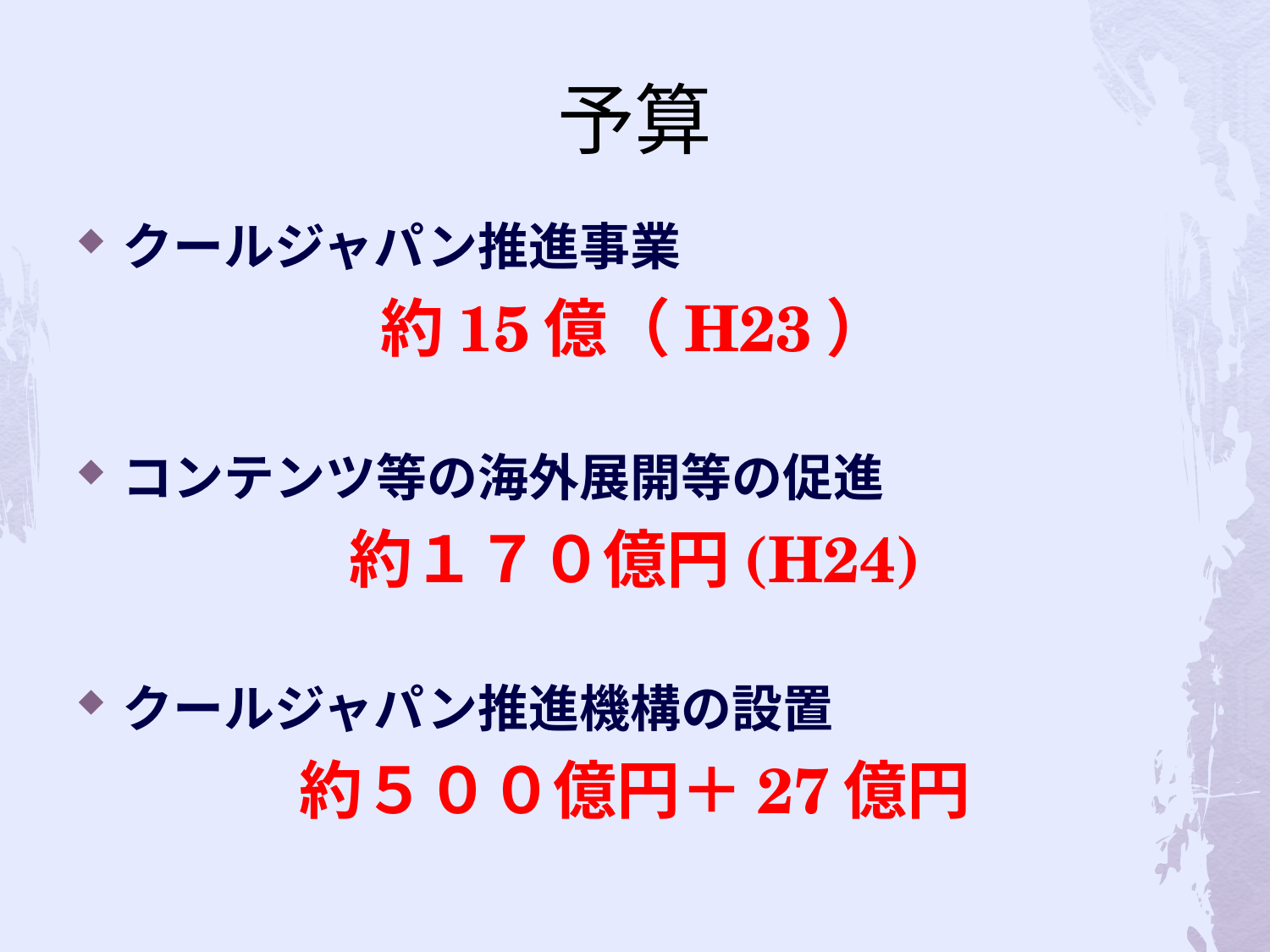

# 予算
クールジャパン推進事業
約15億（H23）

コンテンツ等の海外展開等の促進
約１７０億円(H24)

クールジャパン推進機構の設置
約５００億円＋27億円